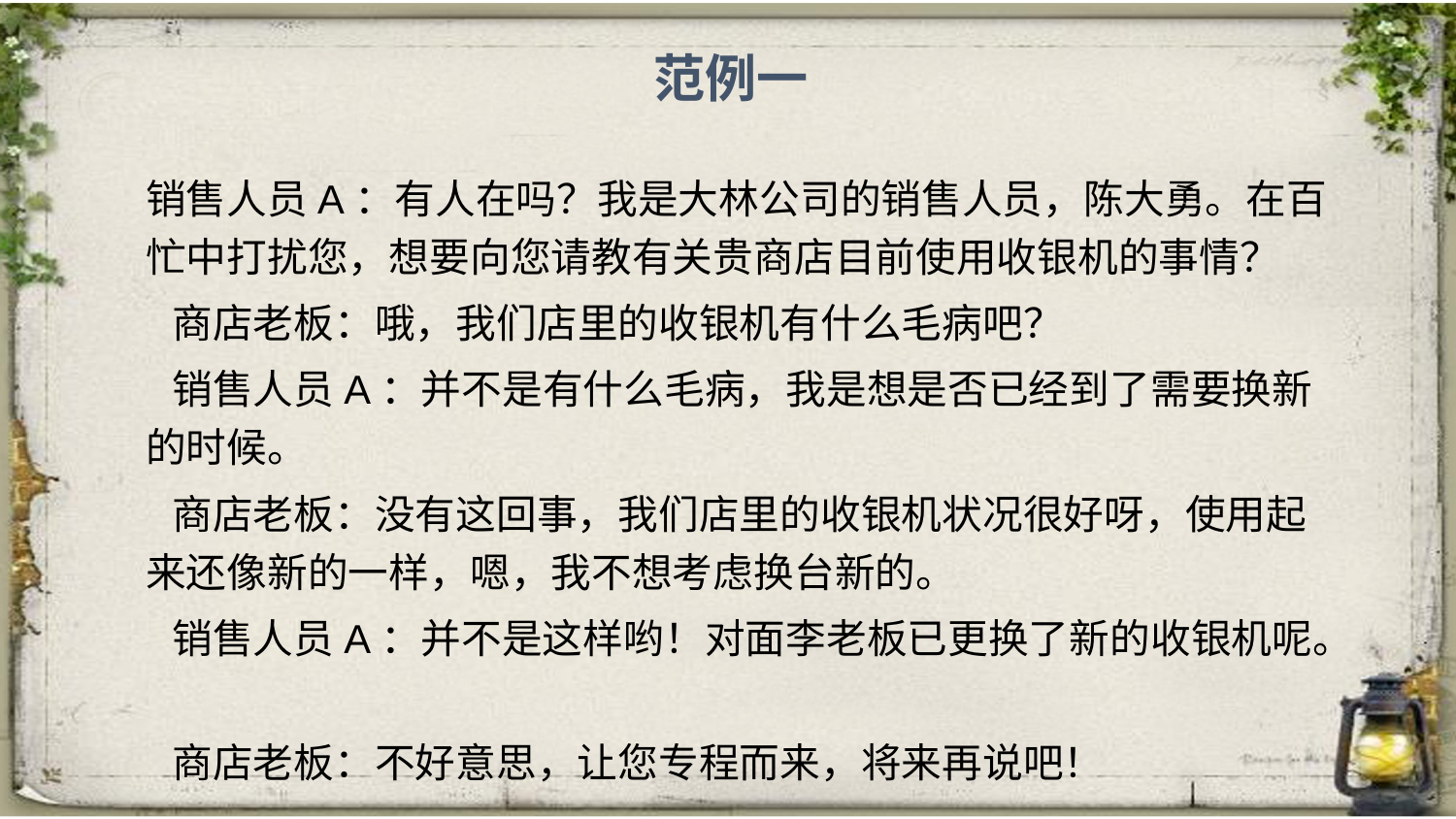

范例一
     销售人员A：有人在吗？我是大林公司的销售人员，陈大勇。在百忙中打扰您，想要向您请教有关贵商店目前使用收银机的事情？
　　商店老板：哦，我们店里的收银机有什么毛病吧？
　　销售人员A：并不是有什么毛病，我是想是否已经到了需要换新的时候。
　　商店老板：没有这回事，我们店里的收银机状况很好呀，使用起来还像新的一样，嗯，我不想考虑换台新的。
　　销售人员A：并不是这样哟！对面李老板已更换了新的收银机呢。
　　商店老板：不好意思，让您专程而来，将来再说吧！